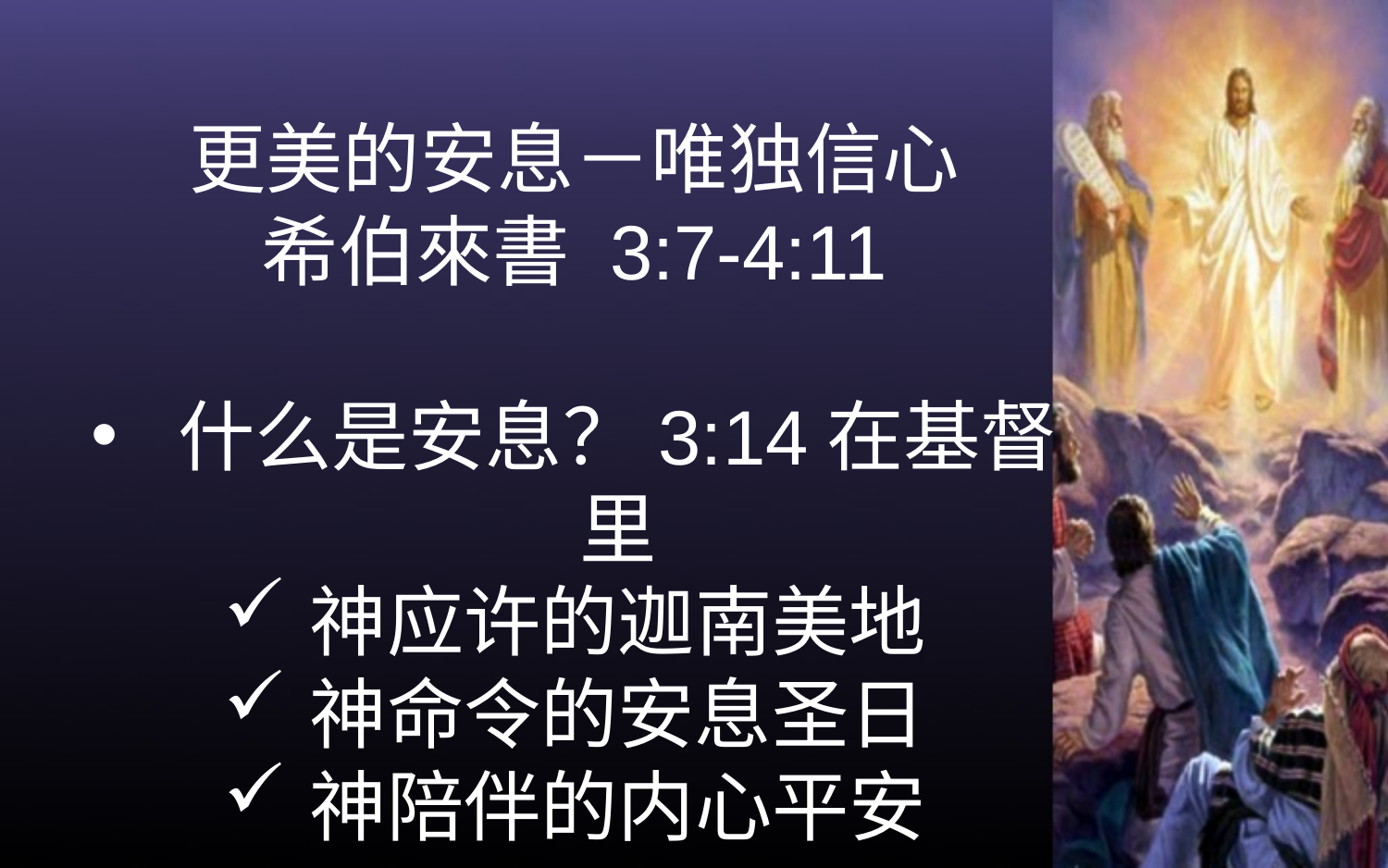

更美的安息－唯独信心
希伯來書 3:7-4:11

什么是安息？3:14在基督里
神应许的迦南美地
神命令的安息圣日
神陪伴的内心平安